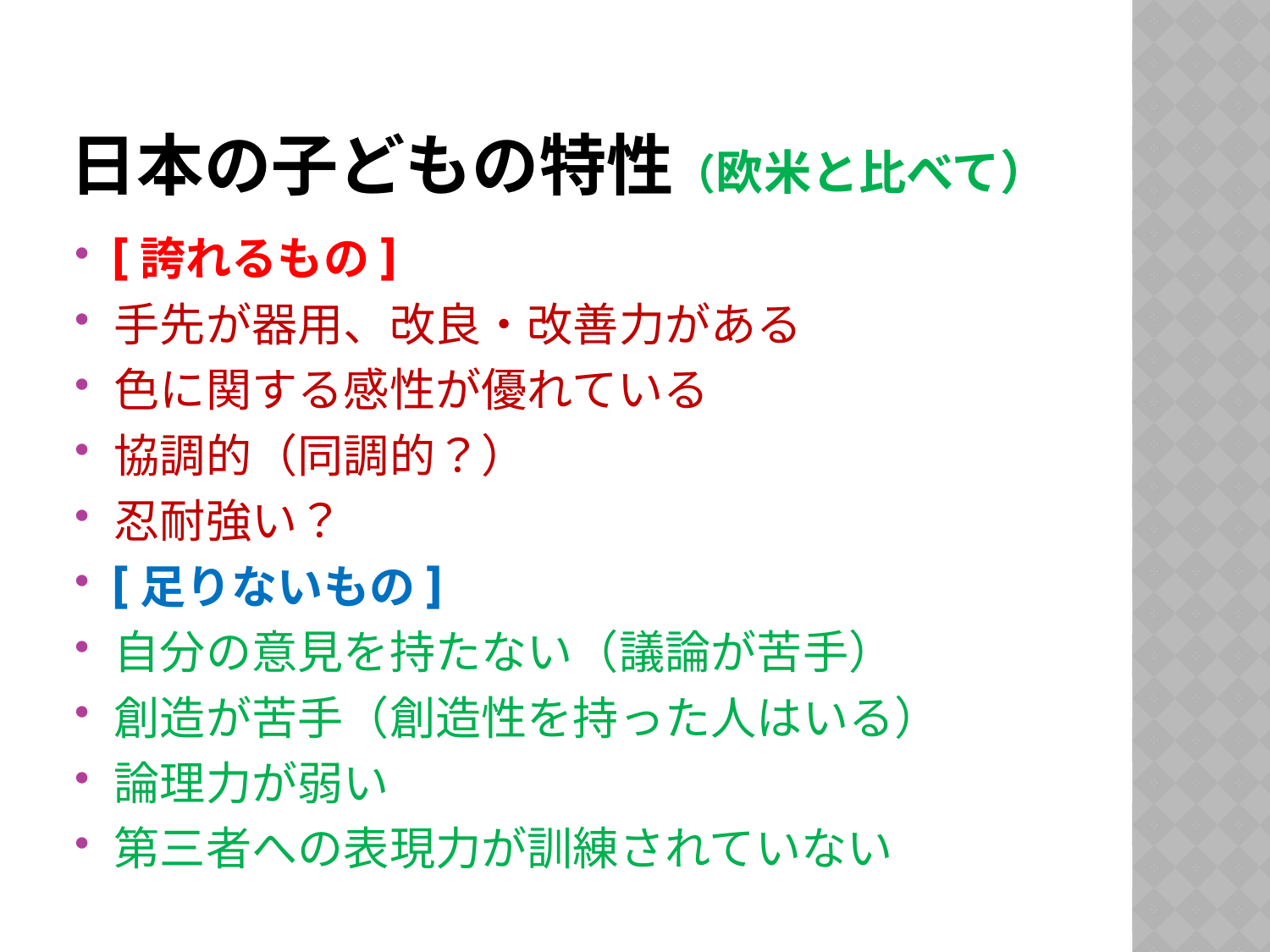

# 日本の子どもの特性（欧米と比べて）
[誇れるもの]
手先が器用、改良・改善力がある
色に関する感性が優れている
協調的（同調的？）
忍耐強い？
[足りないもの]
自分の意見を持たない（議論が苦手）
創造が苦手（創造性を持った人はいる）
論理力が弱い
第三者への表現力が訓練されていない